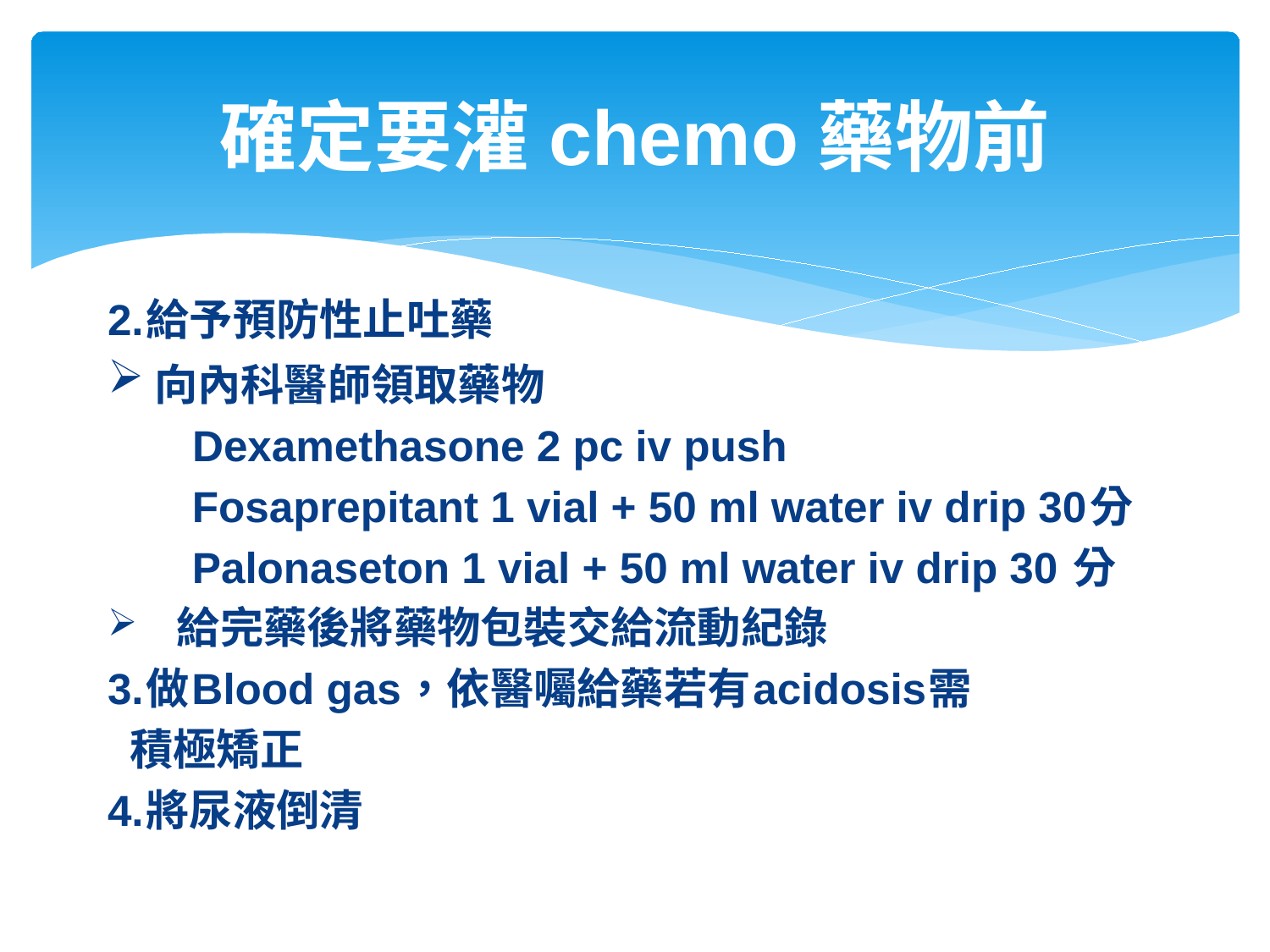

# 確定要灌chemo藥物前
2.給予預防性止吐藥
 向內科醫師領取藥物
        Dexamethasone 2 pc iv push
       Fosaprepitant 1 vial + 50 ml water iv drip 30分
       Palonaseton 1 vial + 50 ml water iv drip 30 分
    給完藥後將藥物包裝交給流動紀錄
3.做Blood gas，依醫囑給藥若有acidosis需
  積極矯正
4.將尿液倒清